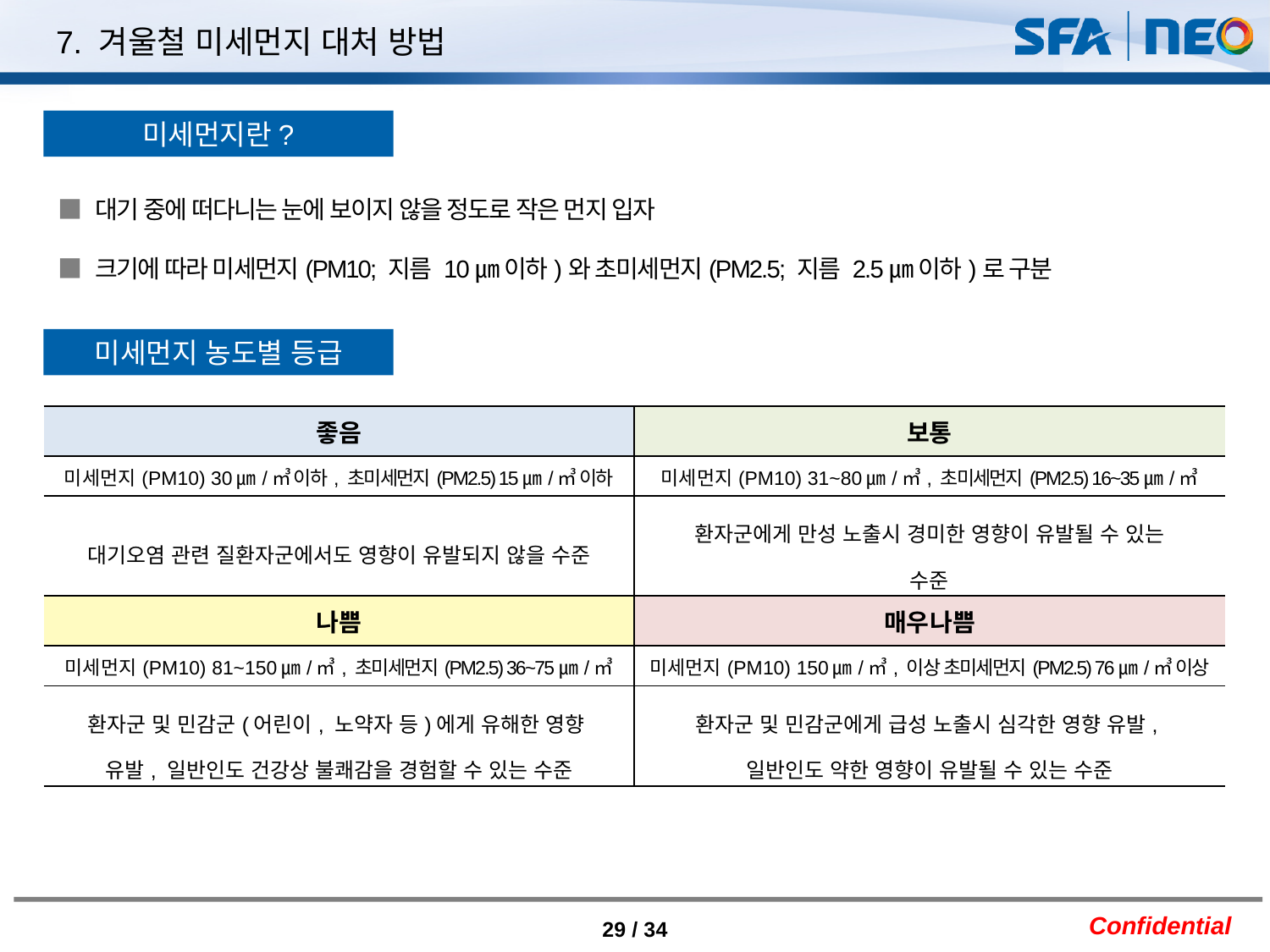

7. 겨울철 미세먼지 대처 방법
미세먼지란?
■ 대기 중에 떠다니는 눈에 보이지 않을 정도로 작은 먼지 입자
■ 크기에 따라 미세먼지(PM10; 지름 10㎛ 이하)와 초미세먼지(PM2.5; 지름 2.5㎛ 이하)로 구분
미세먼지 농도별 등급
| 좋음 | 보통 |
| --- | --- |
| 미세먼지(PM10) 30㎛/㎥ 이하, 초미세먼지(PM2.5) 15㎛/㎥ 이하 | 미세먼지(PM10) 31~80㎛/㎥, 초미세먼지(PM2.5) 16~35㎛/㎥ |
| 대기오염 관련 질환자군에서도 영향이 유발되지 않을 수준 | 환자군에게 만성 노출시 경미한 영향이 유발될 수 있는 수준 |
| 나쁨 | 매우나쁨 |
| 미세먼지(PM10) 81~150㎛/㎥, 초미세먼지(PM2.5) 36~75㎛/㎥ | 미세먼지(PM10) 150㎛/㎥, 이상 초미세먼지(PM2.5) 76㎛/㎥ 이상 |
| 환자군 및 민감군(어린이, 노약자 등)에게 유해한 영향 유발, 일반인도 건강상 불쾌감을 경험할 수 있는 수준 | 환자군 및 민감군에게 급성 노출시 심각한 영향 유발, 일반인도 약한 영향이 유발될 수 있는 수준 |